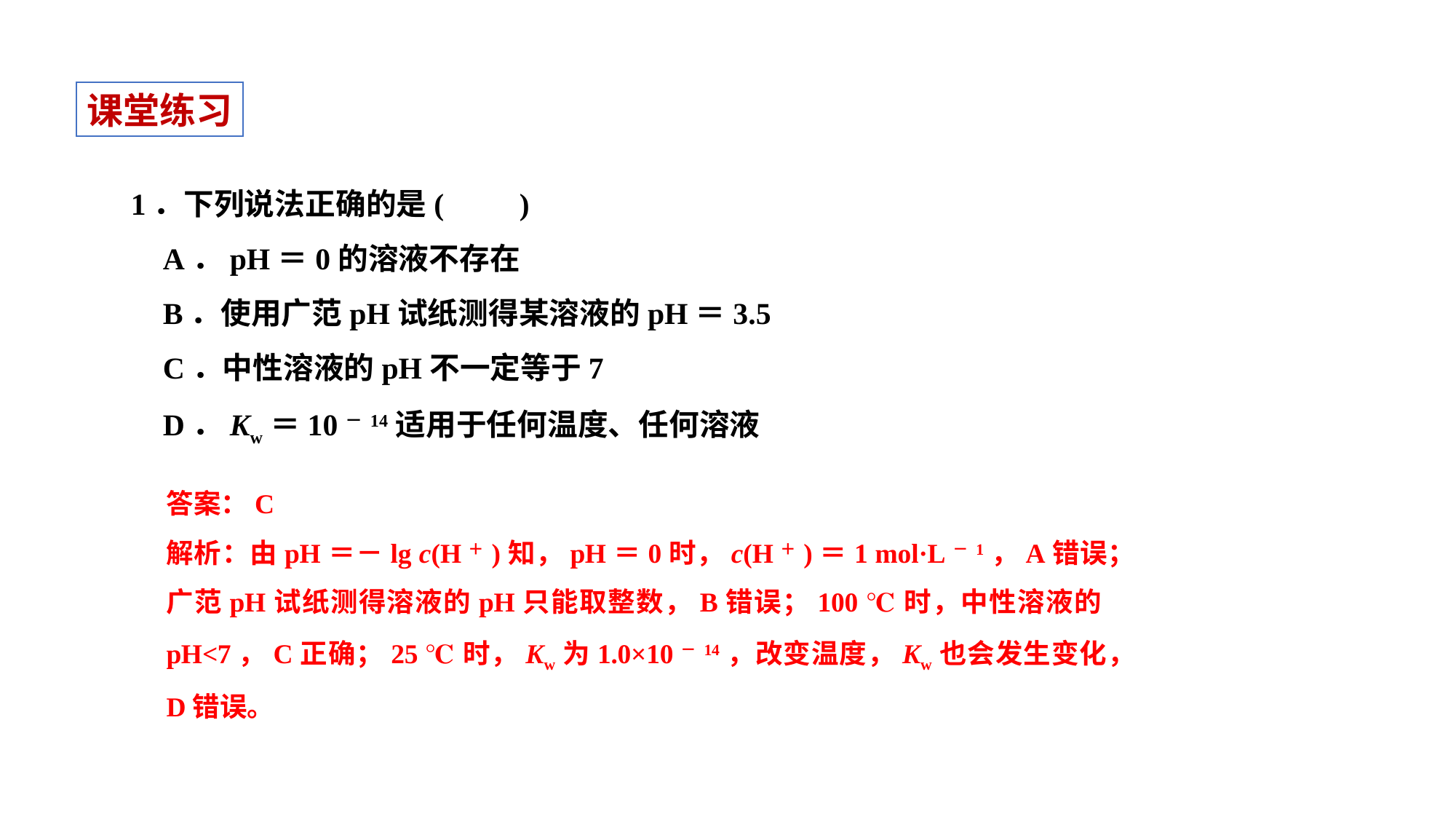

课堂练习
1．下列说法正确的是(　　)
A．pH＝0的溶液不存在
B．使用广范pH试纸测得某溶液的pH＝3.5
C．中性溶液的pH不一定等于7
D．Kw＝10－14适用于任何温度、任何溶液
答案：C
解析：由pH＝－lg c(H＋)知，pH＝0时，c(H＋)＝1 mol·L－1，A错误；广范pH试纸测得溶液的pH只能取整数，B错误；100 ℃时，中性溶液的pH<7，C正确；25 ℃时，Kw为1.0×10－14，改变温度，Kw也会发生变化，D错误。